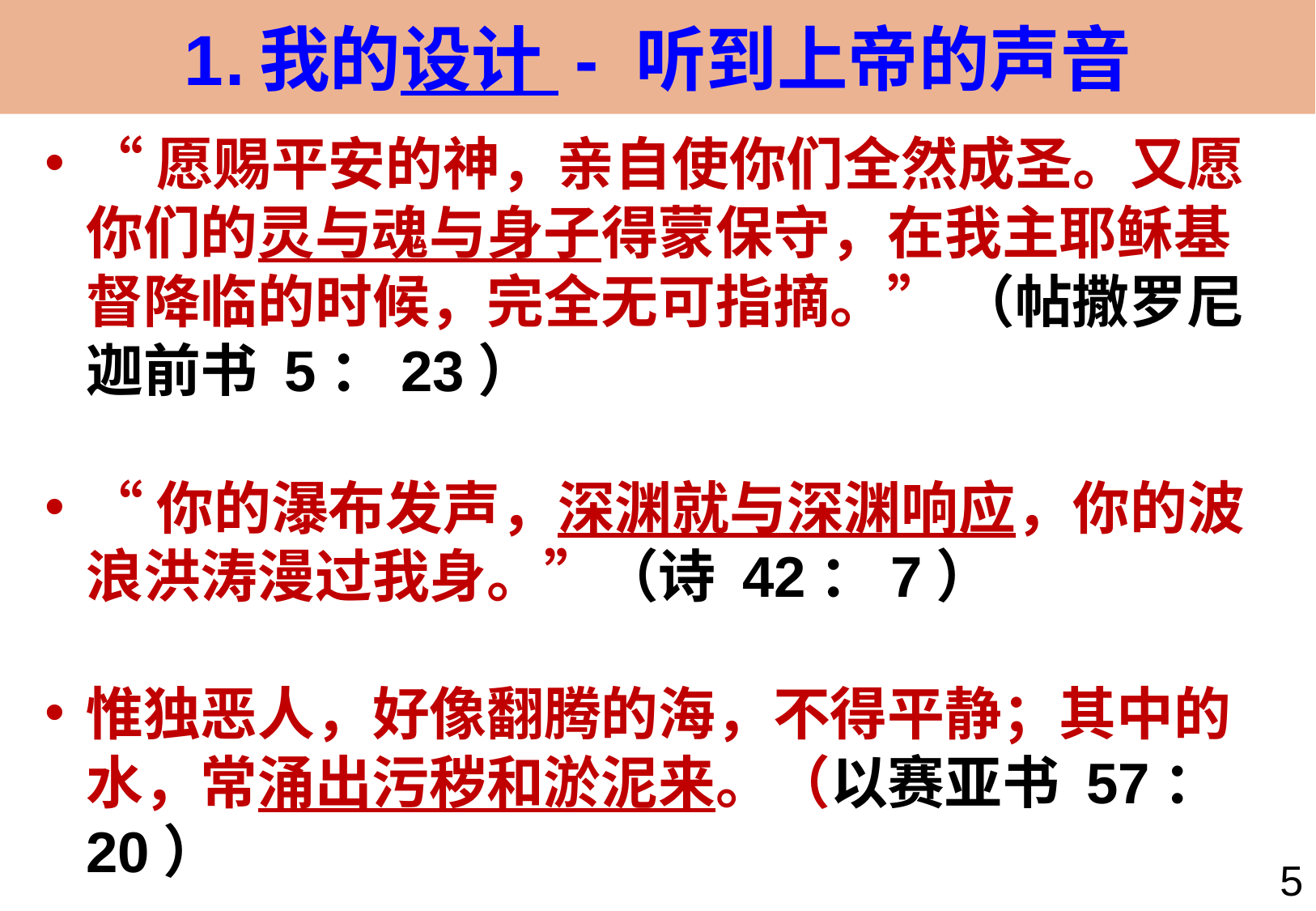

# 我的设计 - 听到上帝的声音
“愿赐平安的神，亲自使你们全然成圣。又愿你们的灵与魂与身子得蒙保守，在我主耶稣基督降临的时候，完全无可指摘。” （帖撒罗尼迦前书 5：23）

“你的瀑布发声，深渊就与深渊响应，你的波浪洪涛漫过我身。”（诗 42：7）

惟独恶人，好像翻腾的海，不得平静；其中的水，常涌出污秽和淤泥来。（以赛亚书 57：20）
5